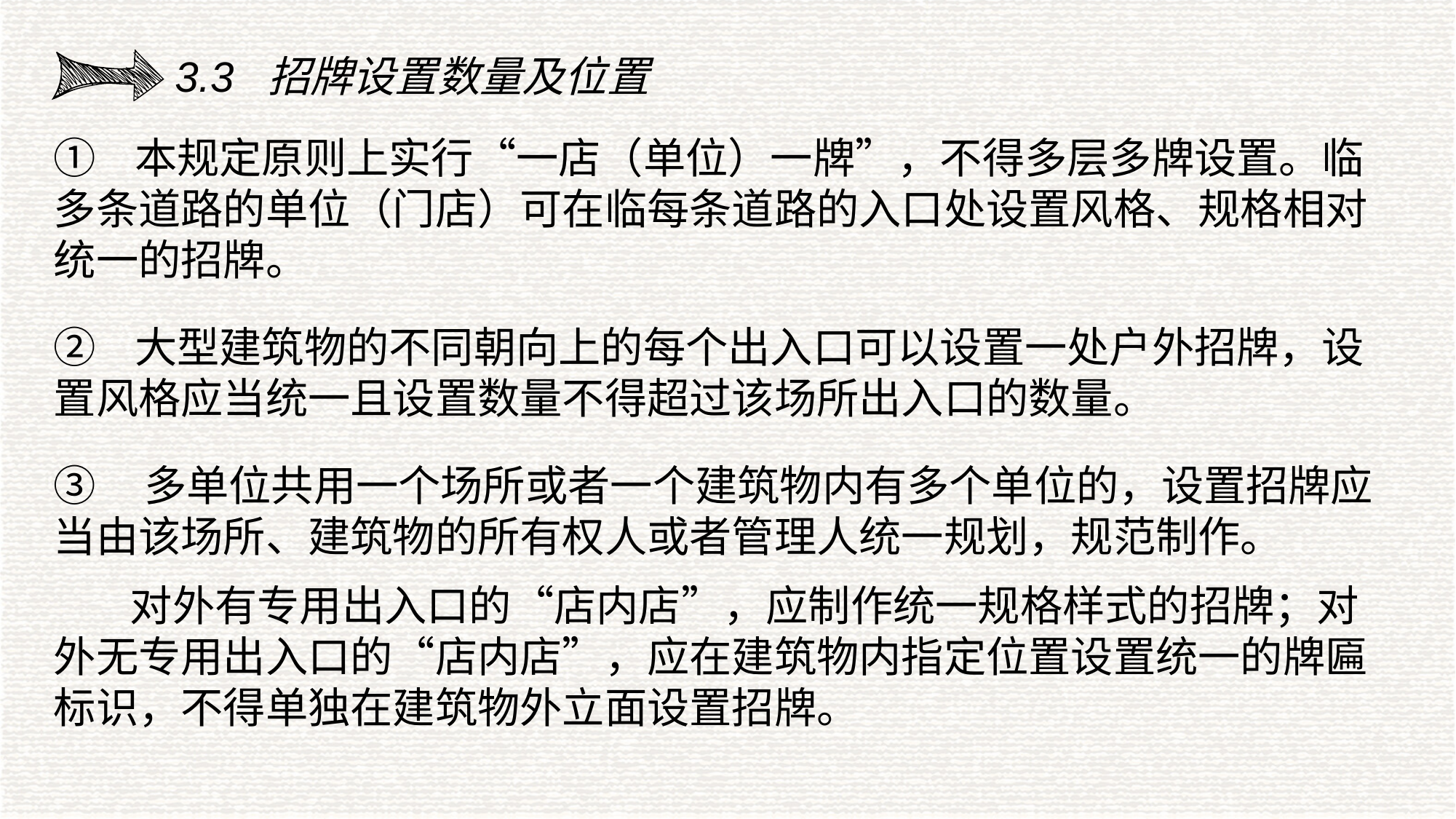

3.3  招牌设置数量及位置

①   本规定原则上实行“一店（单位）一牌”，不得多层多牌设置。临多条道路的单位（门店）可在临每条道路的入口处设置风格、规格相对统一的招牌。
②   大型建筑物的不同朝向上的每个出入口可以设置一处户外招牌，设置风格应当统一且设置数量不得超过该场所出入口的数量。
③    多单位共用一个场所或者一个建筑物内有多个单位的，设置招牌应当由该场所、建筑物的所有权人或者管理人统一规划，规范制作。
       对外有专用出入口的“店内店”，应制作统一规格样式的招牌；对外无专用出入口的“店内店”，应在建筑物内指定位置设置统一的牌匾标识，不得单独在建筑物外立面设置招牌。